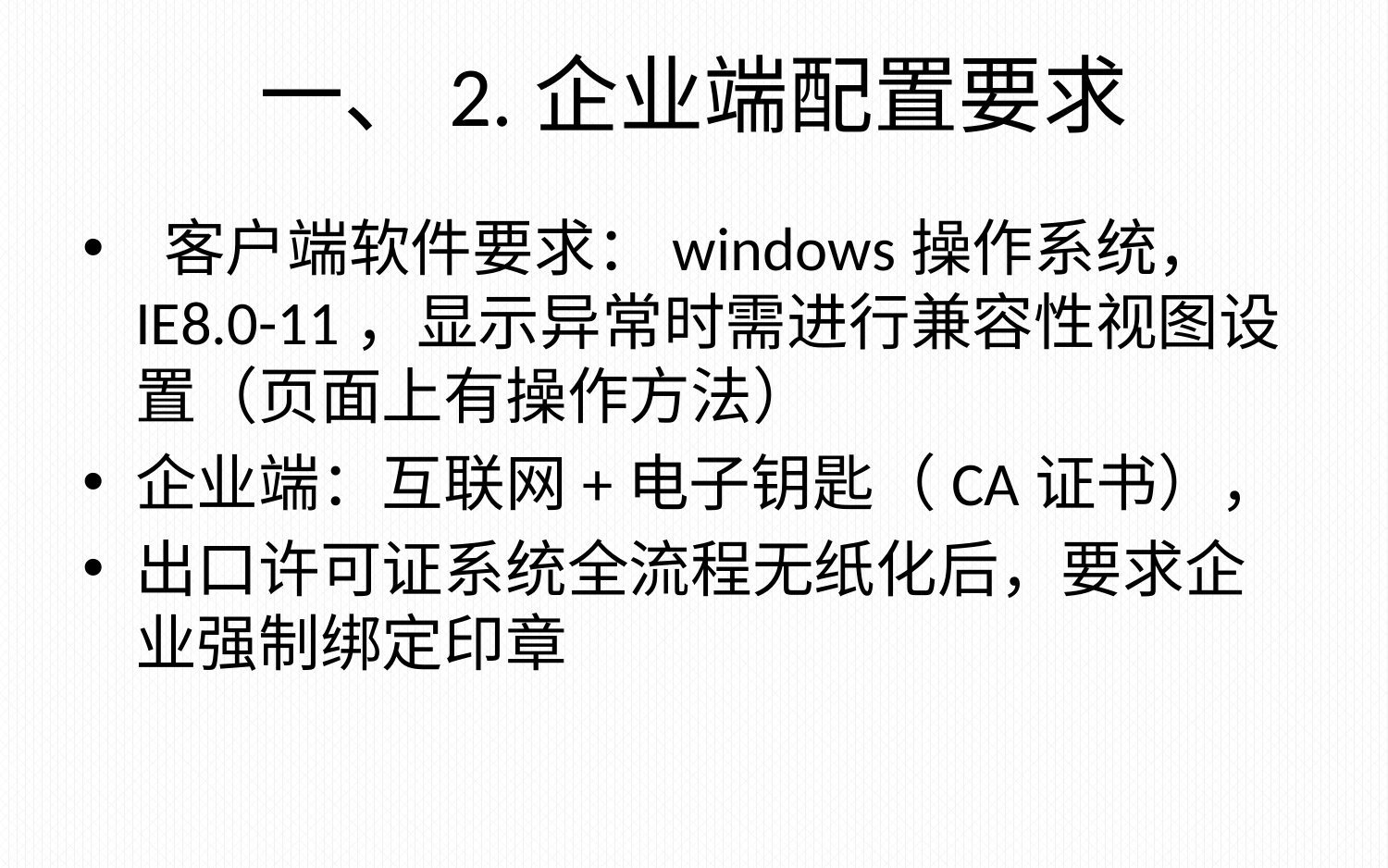

# 一、2.企业端配置要求
 客户端软件要求：windows操作系统， IE8.0-11，显示异常时需进行兼容性视图设置（页面上有操作方法）
企业端：互联网+电子钥匙（CA证书），
出口许可证系统全流程无纸化后，要求企业强制绑定印章